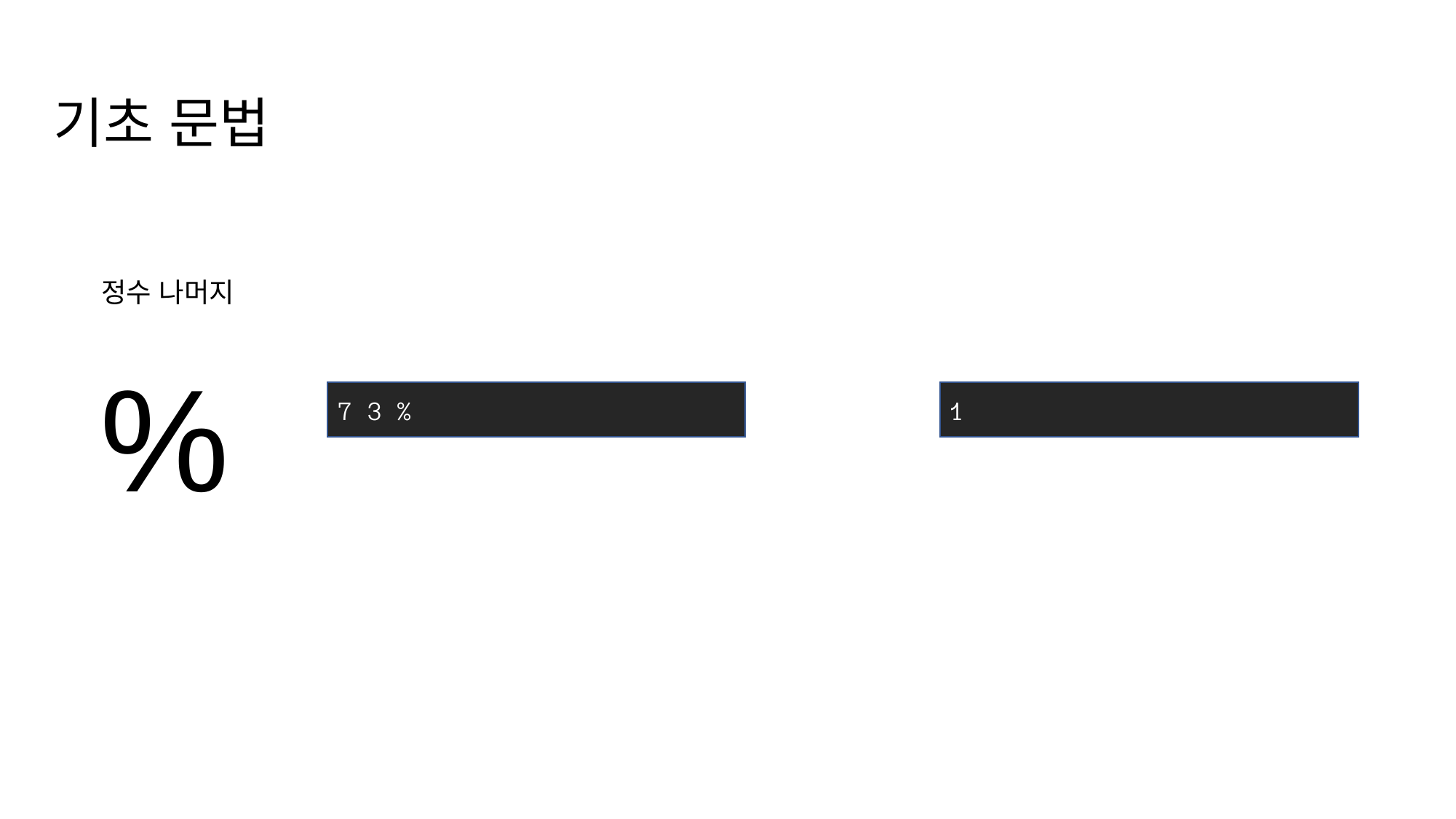

기초 문법
%
정수 나머지
7 3 %
1